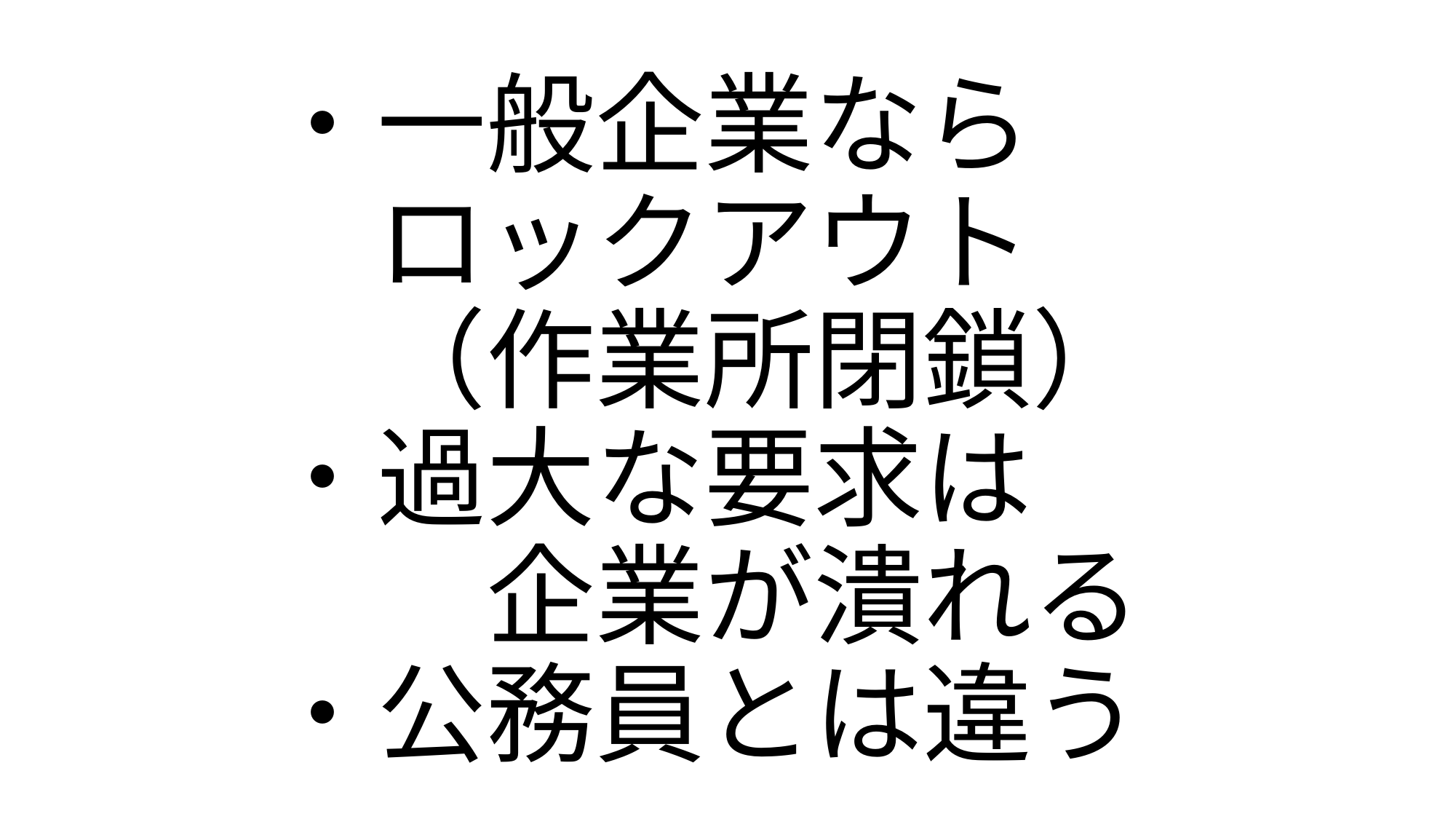

# ・一般企業なら 　ロックアウト 　（作業所閉鎖） ・過大な要求は 　　企業が潰れる ・公務員とは違う